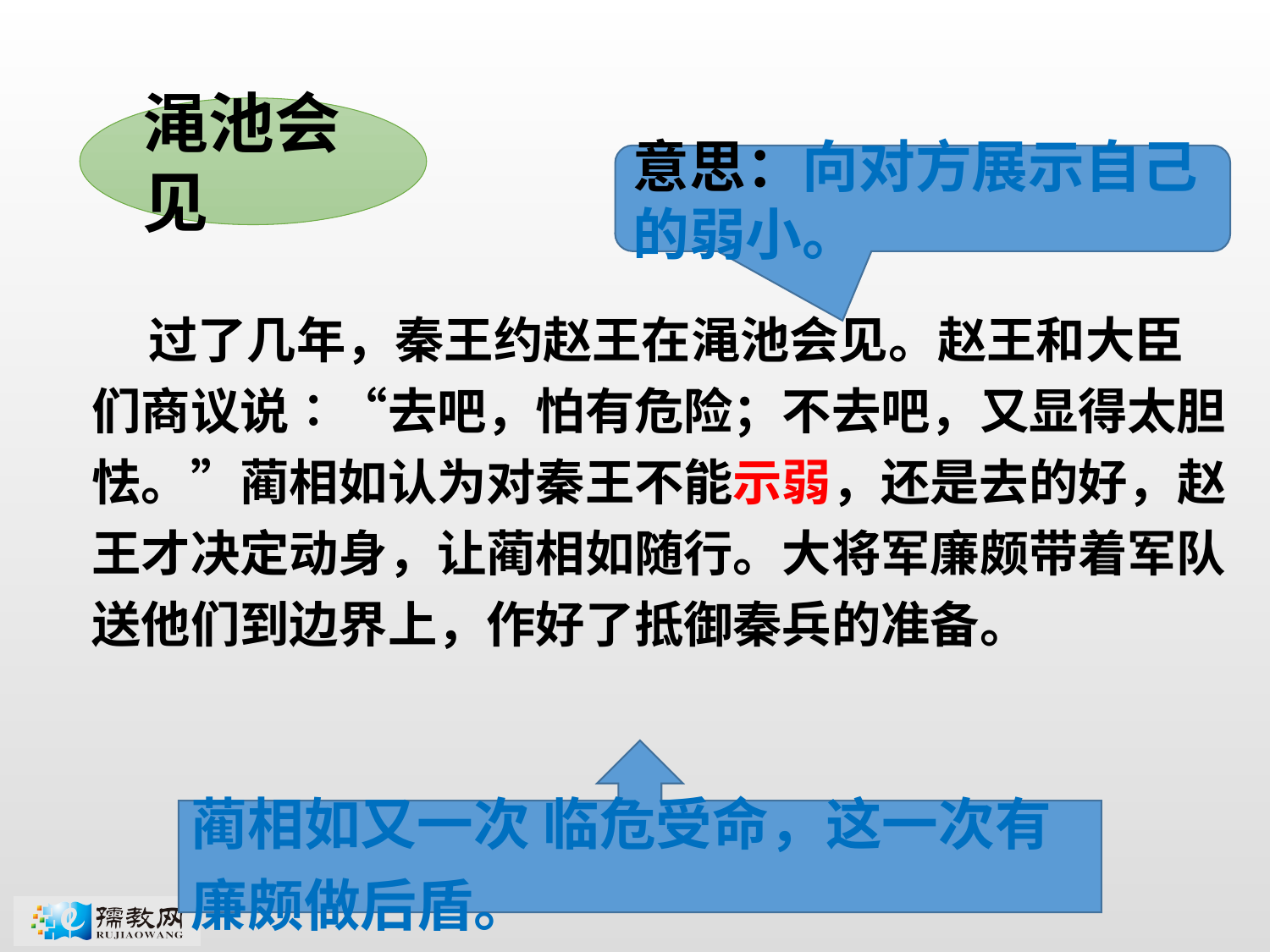

渑池会见
意思：向对方展示自己的弱小。
    过了几年，秦王约赵王在渑池会见。赵王和大臣们商议说∶“去吧，怕有危险；不去吧，又显得太胆怯。”蔺相如认为对秦王不能示弱，还是去的好，赵王才决定动身，让蔺相如随行。大将军廉颇带着军队送他们到边界上，作好了抵御秦兵的准备。
蔺相如又一次 临危受命，这一次有廉颇做后盾。